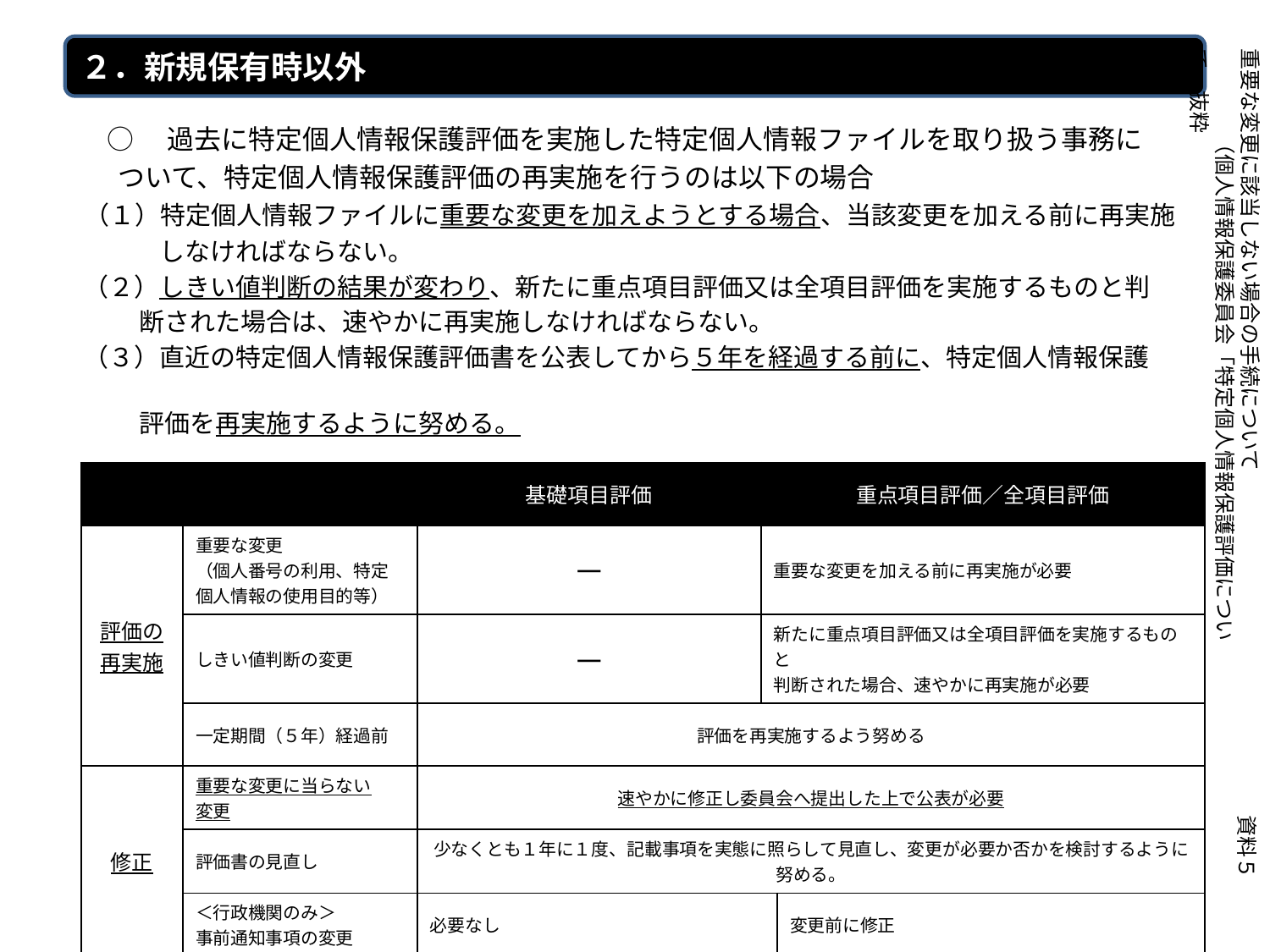

２．新規保有時以外
重要な変更に該当しない場合の手続について
　　　　（個人情報保護委員会「特定個人情報保護評価について」抜粋
○　過去に特定個人情報保護評価を実施した特定個人情報ファイルを取り扱う事務に
　 　ついて、特定個人情報保護評価の再実施を行うのは以下の場合
　（１）特定個人情報ファイルに重要な変更を加えようとする場合、当該変更を加える前に再実施
　　　　しなければならない。
　（２）しきい値判断の結果が変わり、新たに重点項目評価又は全項目評価を実施するものと判
　　　 断された場合は、速やかに再実施しなければならない。
　（３）直近の特定個人情報保護評価書を公表してから５年を経過する前に、特定個人情報保護
　　　 評価を再実施するように努める。

|  |  | 基礎項目評価 | 重点項目評価／全項目評価 |  |
| --- | --- | --- | --- | --- |
| 評価の 再実施 | 重要な変更 （個人番号の利用、特定 個人情報の使用目的等） | － | 重要な変更を加える前に再実施が必要 |  |
|  | しきい値判断の変更 | － | 新たに重点項目評価又は全項目評価を実施するものと 判断された場合、速やかに再実施が必要 |  |
|  | 一定期間（５年）経過前 | 評価を再実施するよう努める |  |  |
| 修正 | 重要な変更に当らない 変更 | 速やかに修正し委員会へ提出した上で公表が必要 |  |  |
|  | 評価書の見直し | 少なくとも１年に１度、記載事項を実態に照らして見直し、変更が必要か否かを検討するように努める。 |  |  |
|  | ＜行政機関のみ＞ 事前通知事項の変更 | 必要なし |  | 変更前に修正 |
資料５